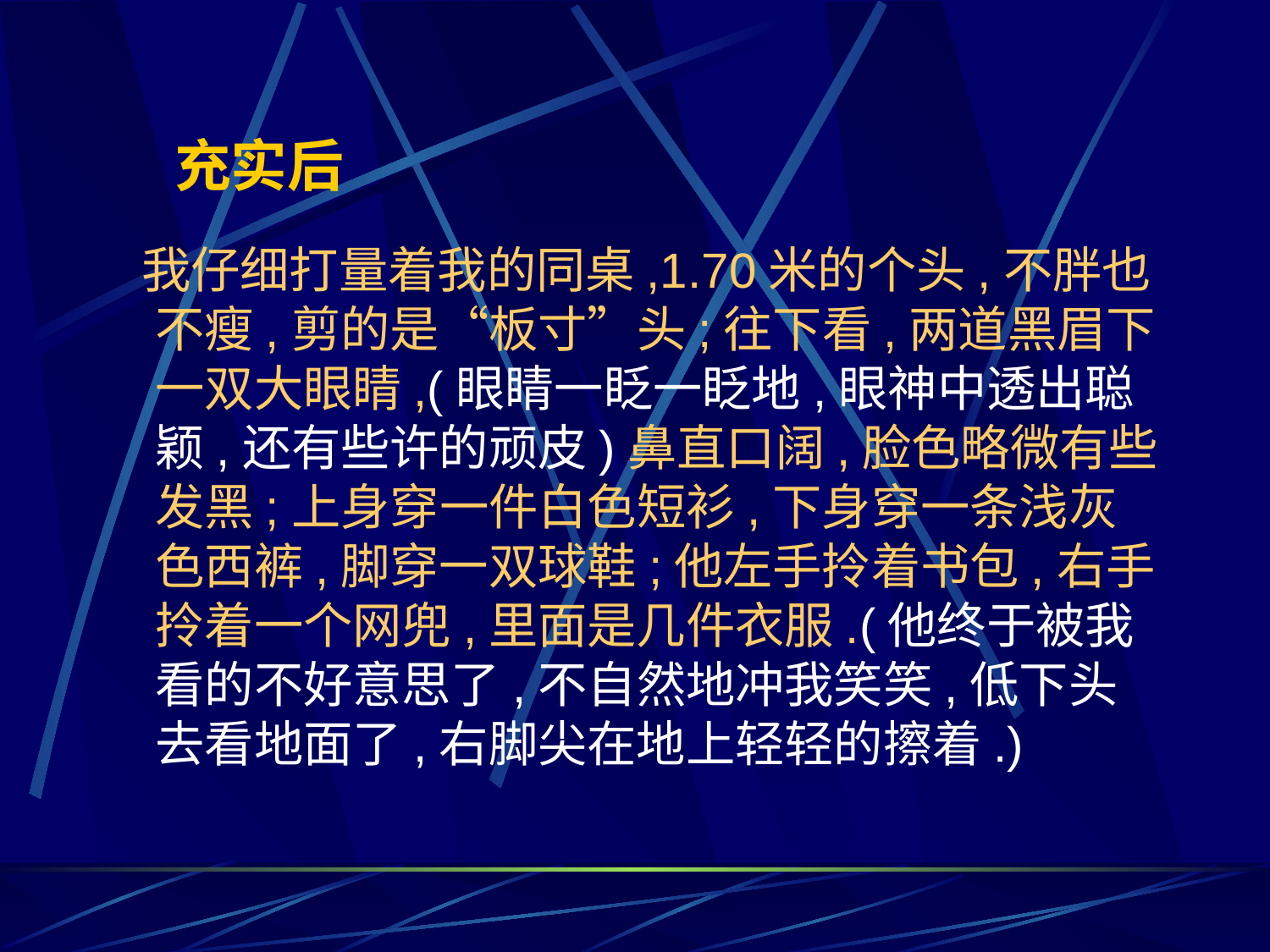

# 充实后
  我仔细打量着我的同桌,1.70米的个头,不胖也不瘦,剪的是“板寸”头;往下看,两道黑眉下一双大眼睛,(眼睛一眨一眨地,眼神中透出聪颖,还有些许的顽皮)鼻直口阔,脸色略微有些发黑;上身穿一件白色短衫,下身穿一条浅灰色西裤,脚穿一双球鞋;他左手拎着书包,右手拎着一个网兜,里面是几件衣服.(他终于被我看的不好意思了,不自然地冲我笑笑,低下头去看地面了,右脚尖在地上轻轻的擦着.)